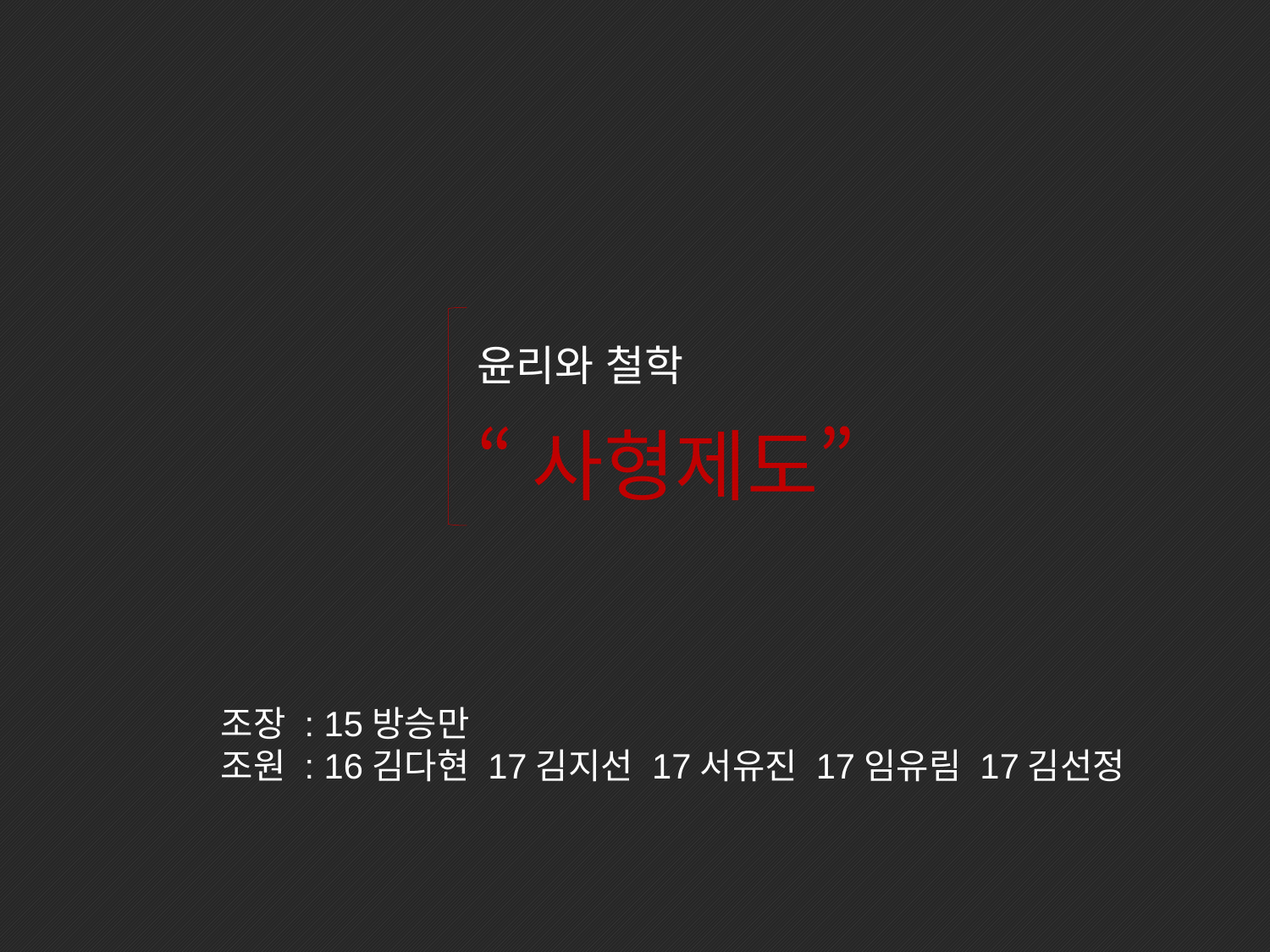

윤리와 철학
“사형제도”
조장 : 15방승만
조원 : 16김다현 17김지선 17서유진 17임유림 17김선정